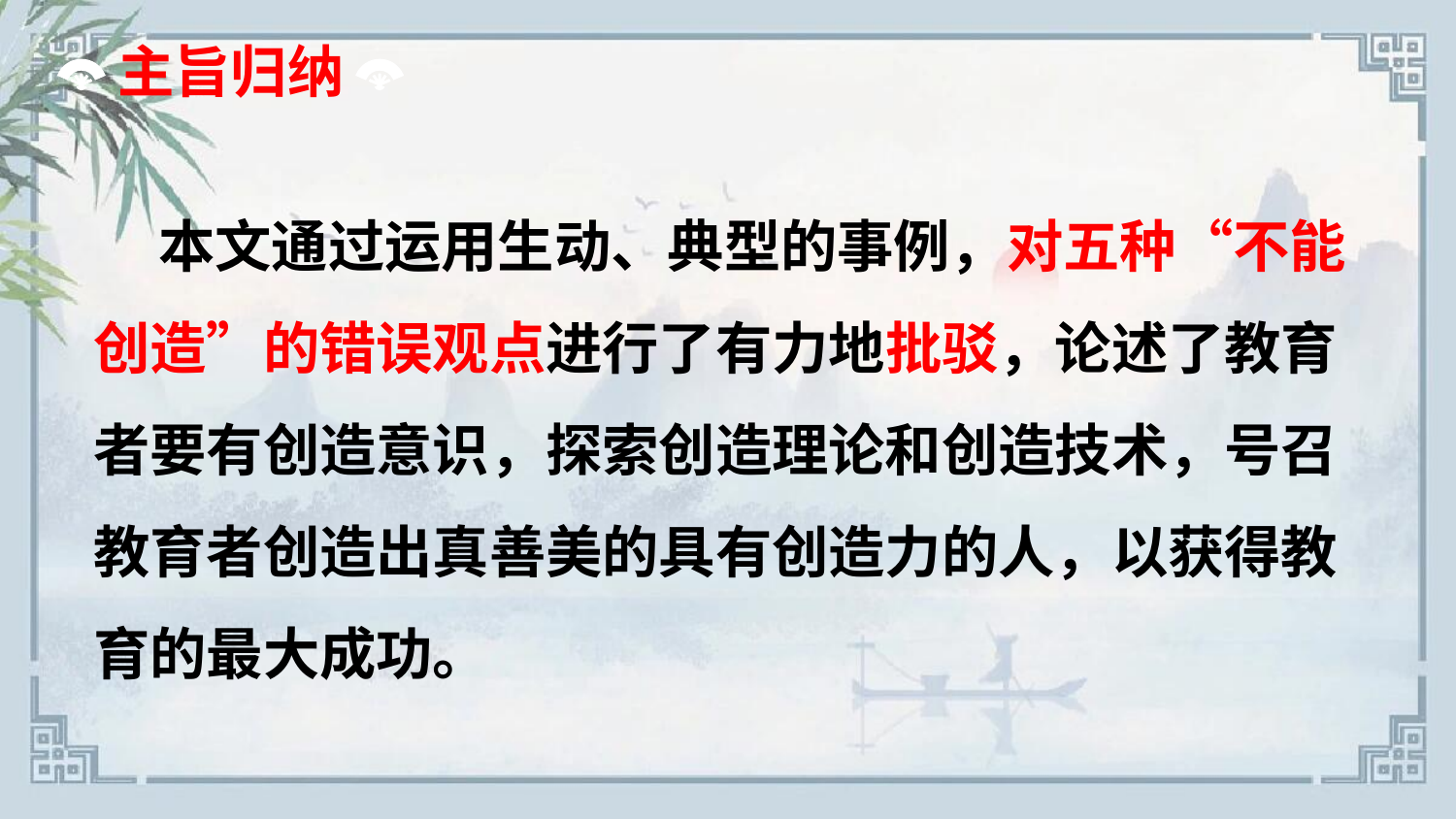

主旨归纳

    本文通过运用生动、典型的事例，对五种“不能创造”的错误观点进行了有力地批驳，论述了教育者要有创造意识，探索创造理论和创造技术，号召教育者创造出真善美的具有创造力的人，以获得教育的最大成功。